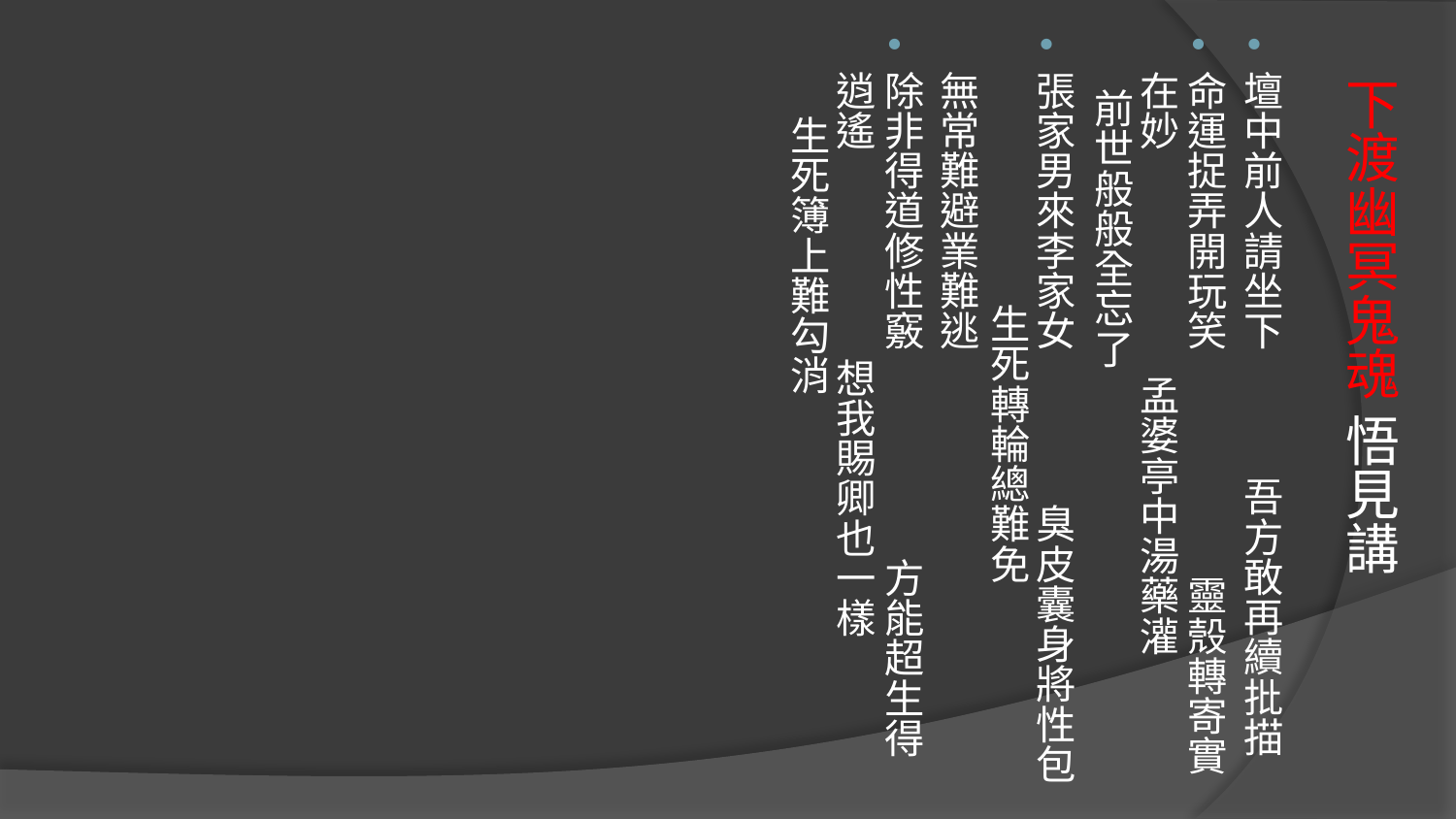

壇中前人請坐下              吾方敢再續批描
命運捉弄開玩笑                         靈殼轉寄實在妙                         孟婆亭中湯藥灌                 前世般般全忘了
張家男來李家女                 臭皮囊身將性包                           生死轉輪總難免                     無常難避業難逃
除非得道修性竅                       方能超生得逍遙                       想我賜卿也一樣                      生死簿上難勾消

# 下渡幽冥鬼魂 悟見講